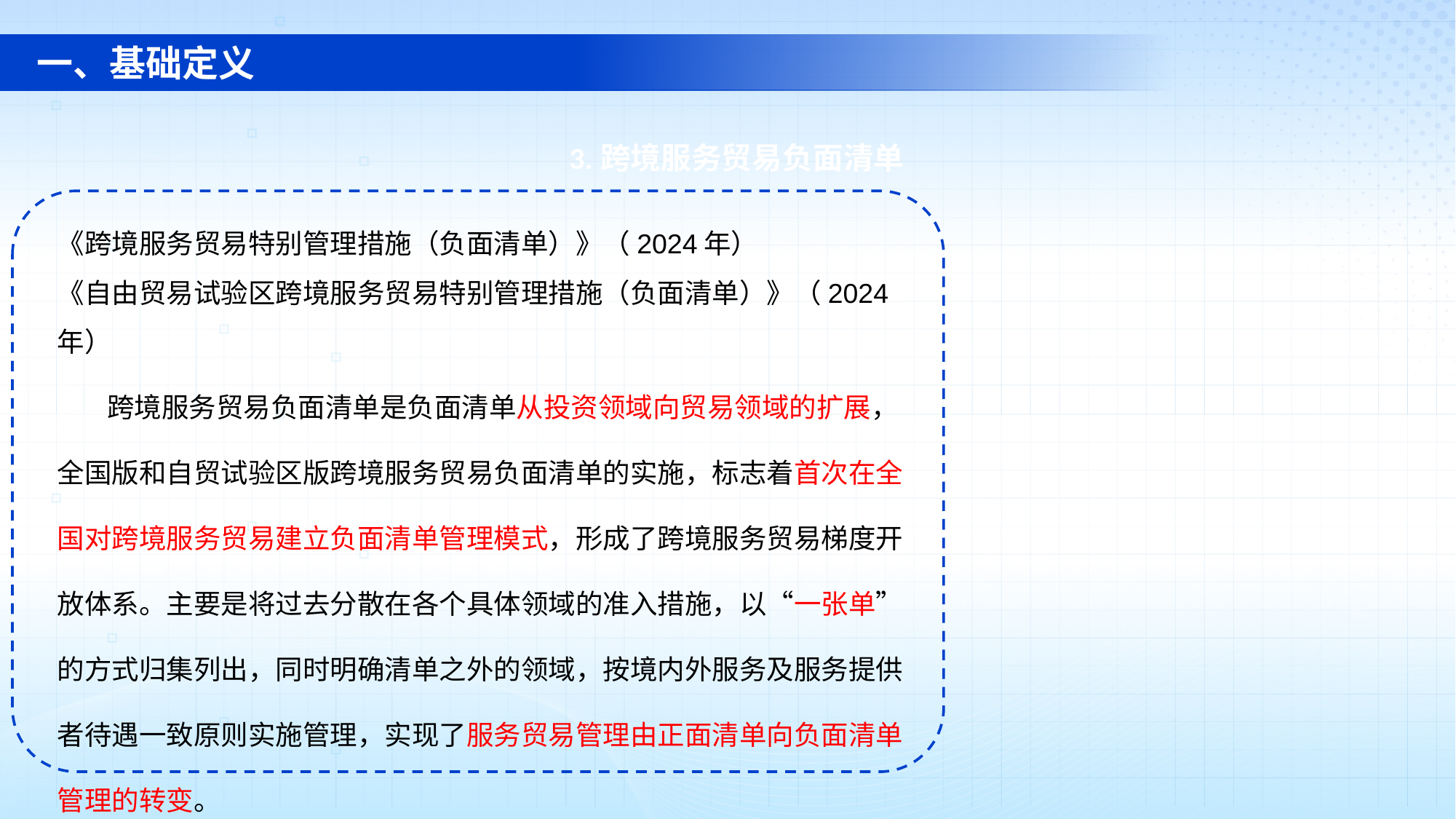

一、基础定义

3.跨境服务贸易负面清单

《跨境服务贸易特别管理措施（负面清单）》（2024年）
《自由贸易试验区跨境服务贸易特别管理措施（负面清单）》（2024年）
       跨境服务贸易负面清单是负面清单从投资领域向贸易领域的扩展，全国版和自贸试验区版跨境服务贸易负面清单的实施，标志着首次在全国对跨境服务贸易建立负面清单管理模式，形成了跨境服务贸易梯度开放体系。主要是将过去分散在各个具体领域的准入措施，以“一张单”的方式归集列出，同时明确清单之外的领域，按境内外服务及服务提供者待遇一致原则实施管理，实现了服务贸易管理由正面清单向负面清单管理的转变。